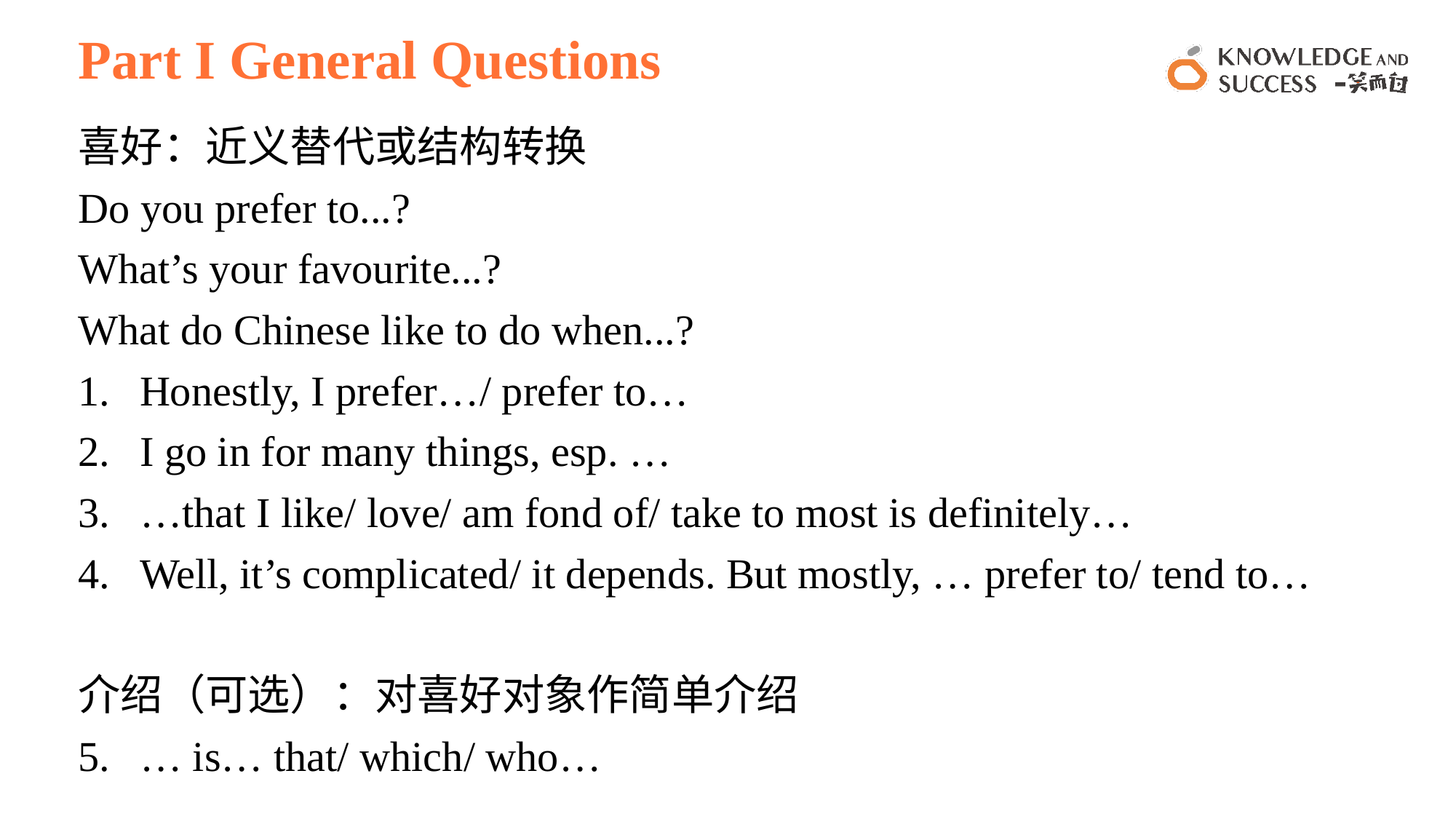

# Part I General Questions
喜好：近义替代或结构转换
Do you prefer to...?
What’s your favourite...?
What do Chinese like to do when...?
Honestly, I prefer…/ prefer to…
I go in for many things, esp. …
…that I like/ love/ am fond of/ take to most is definitely…
Well, it’s complicated/ it depends. But mostly, … prefer to/ tend to…

介绍（可选）：对喜好对象作简单介绍
… is… that/ which/ who…